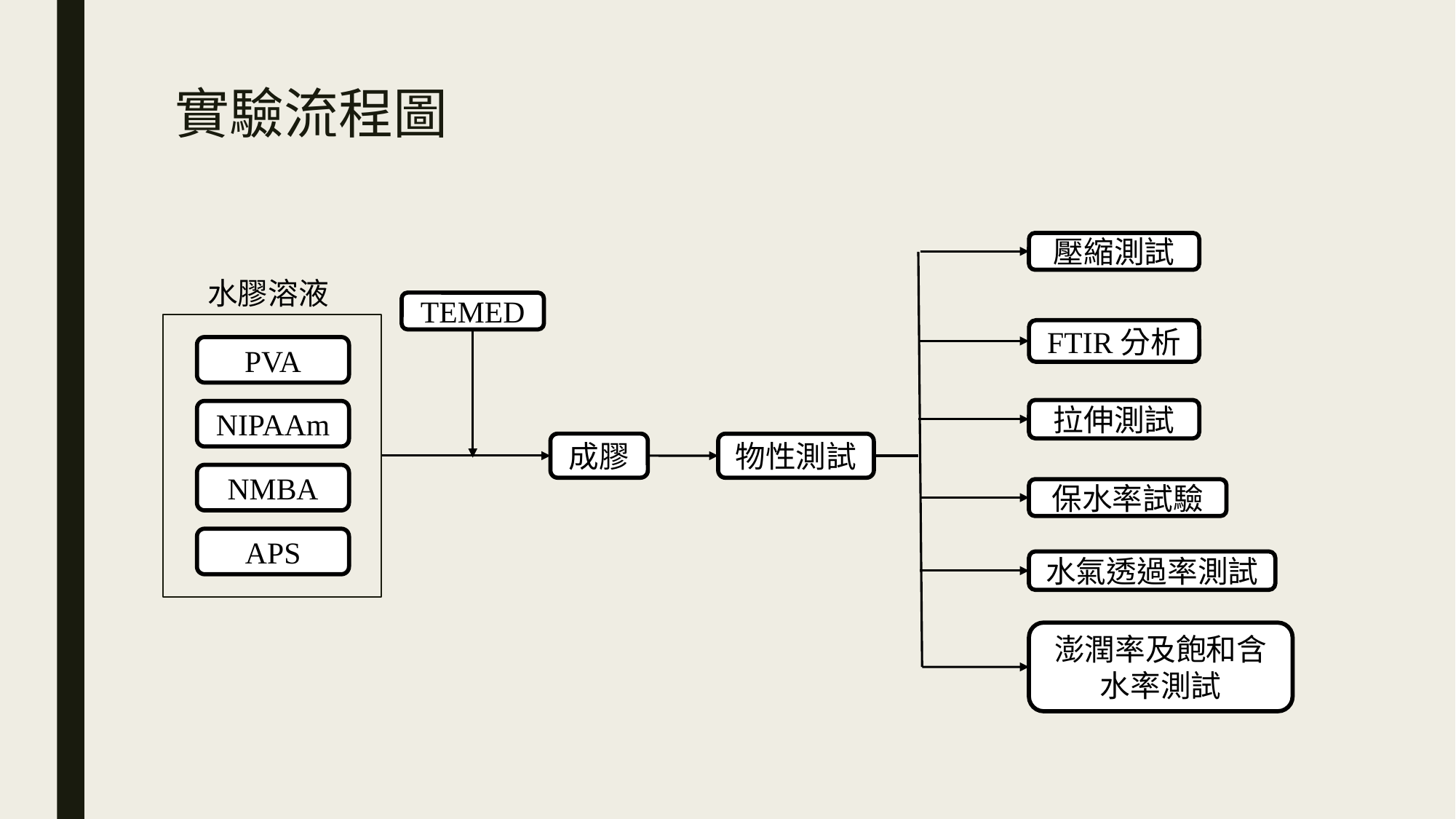

# 實驗流程圖
壓縮測試
水膠溶液
TEMED

FTIR分析
PVA
拉伸測試
NIPAAm
成膠
物性測試
NMBA
保水率試驗
APS
水氣透過率測試
澎潤率及飽和含水率測試